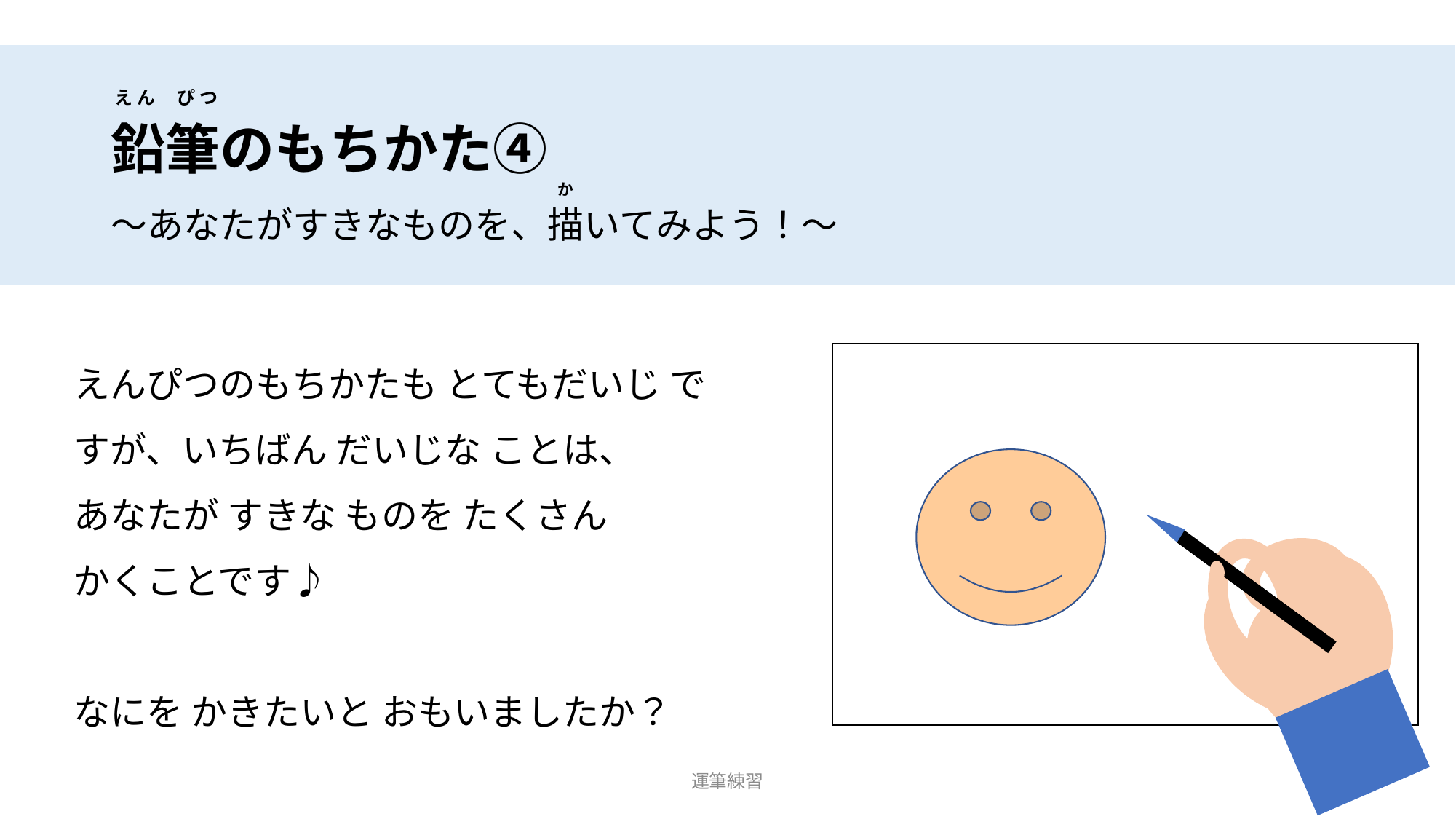

# 鉛筆のもちかた④ ～あなたがすきなものを、描いてみよう！～

え ん　 ぴ つ
か
えんぴつのもちかたも とてもだいじ ですが、いちばん だいじな ことは、
あなたが すきな ものを たくさん
かくことです♪

なにを かきたいと おもいましたか？

運筆練習